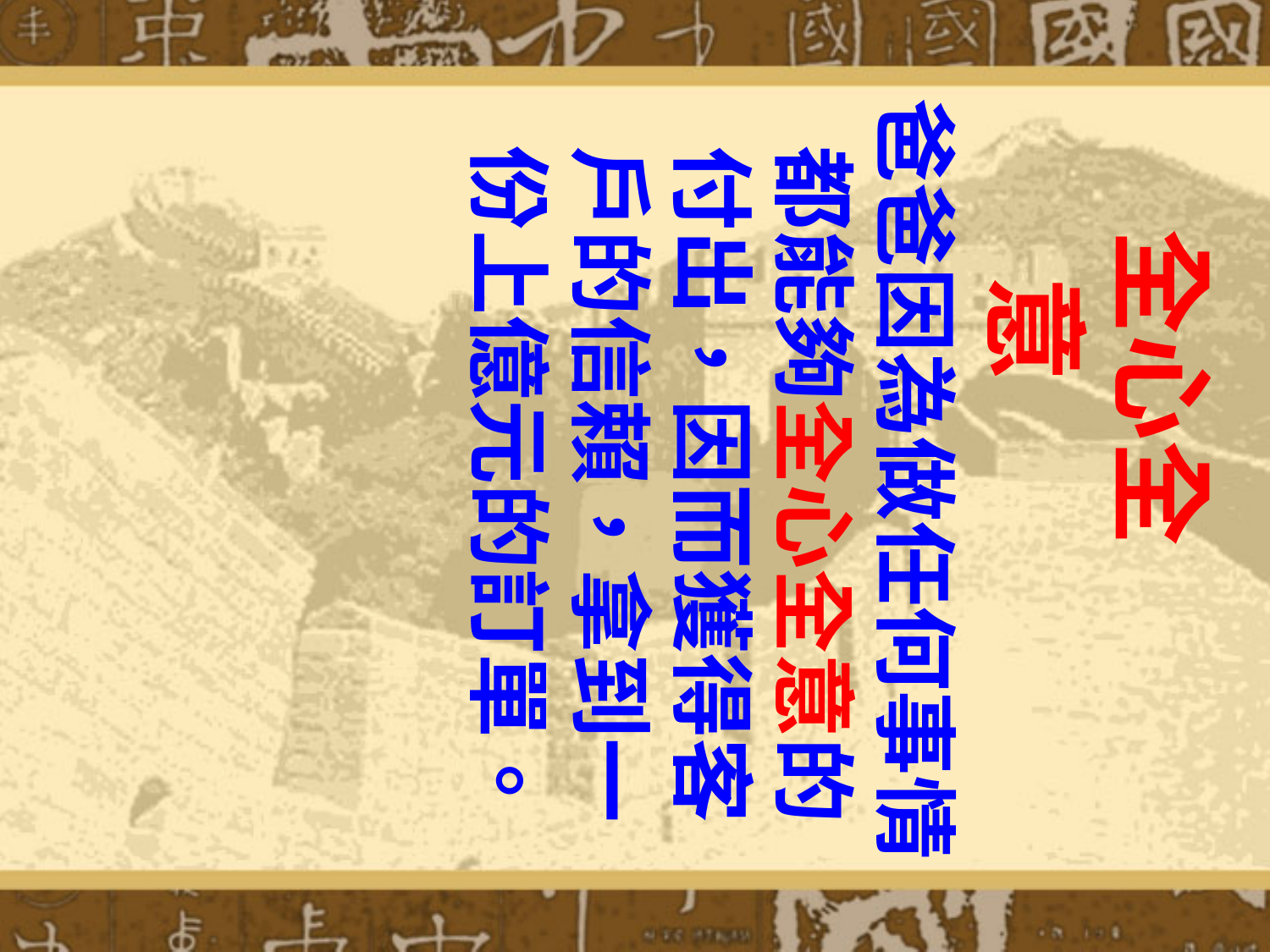

爸爸因為做任何事情都能夠全心全意的付出，因而獲得客戶的信賴，拿到一份上億元的訂單。
全心全意